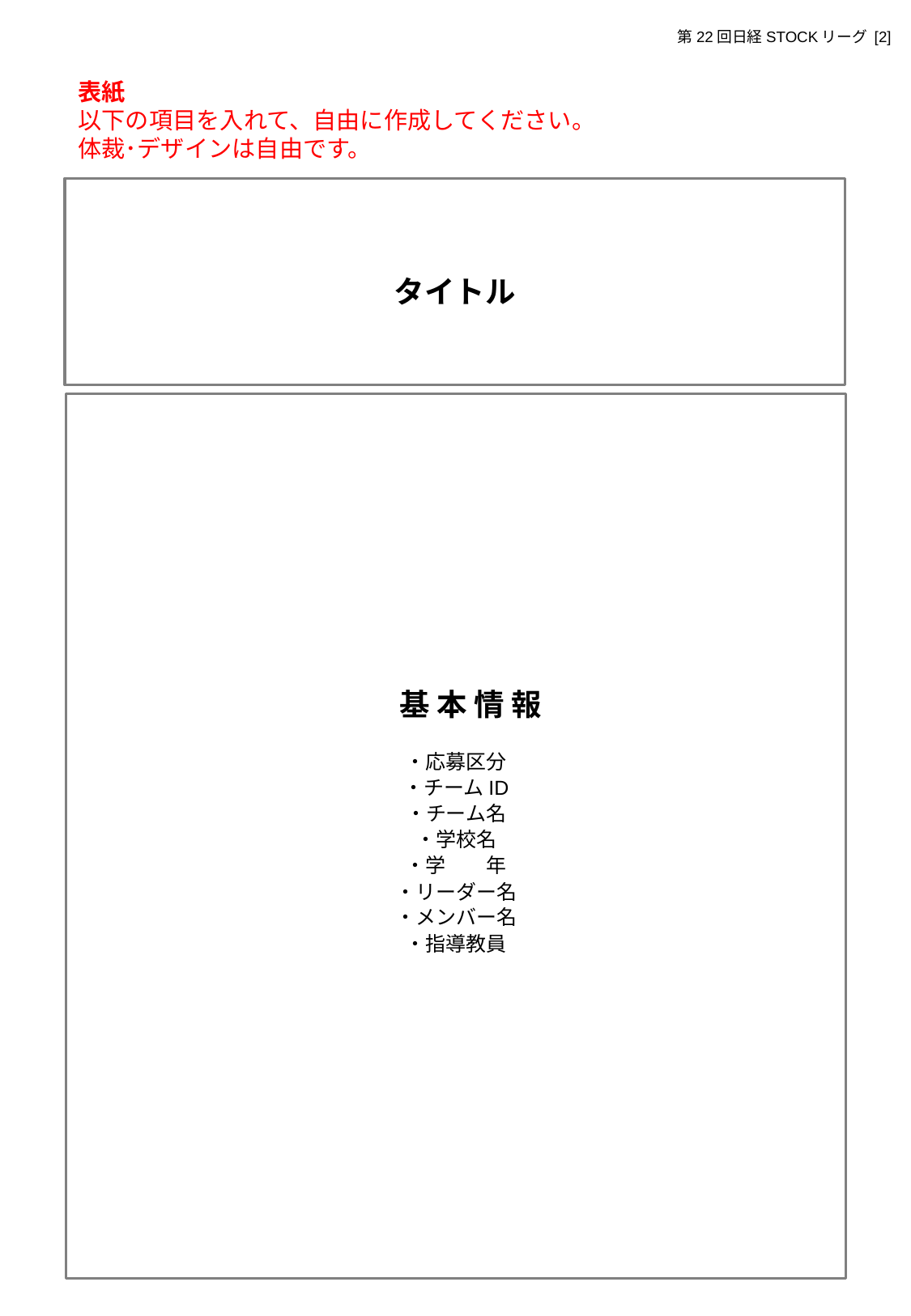

第22回日経STOCKリーグ [2]
表紙
以下の項目を入れて、自由に作成してください。
体裁･デザインは自由です。
タイトル
　 基 本 情 報

・応募区分
・チームID
・チーム名
・学校名
・学　　年
・リーダー名
・メンバー名
・指導教員